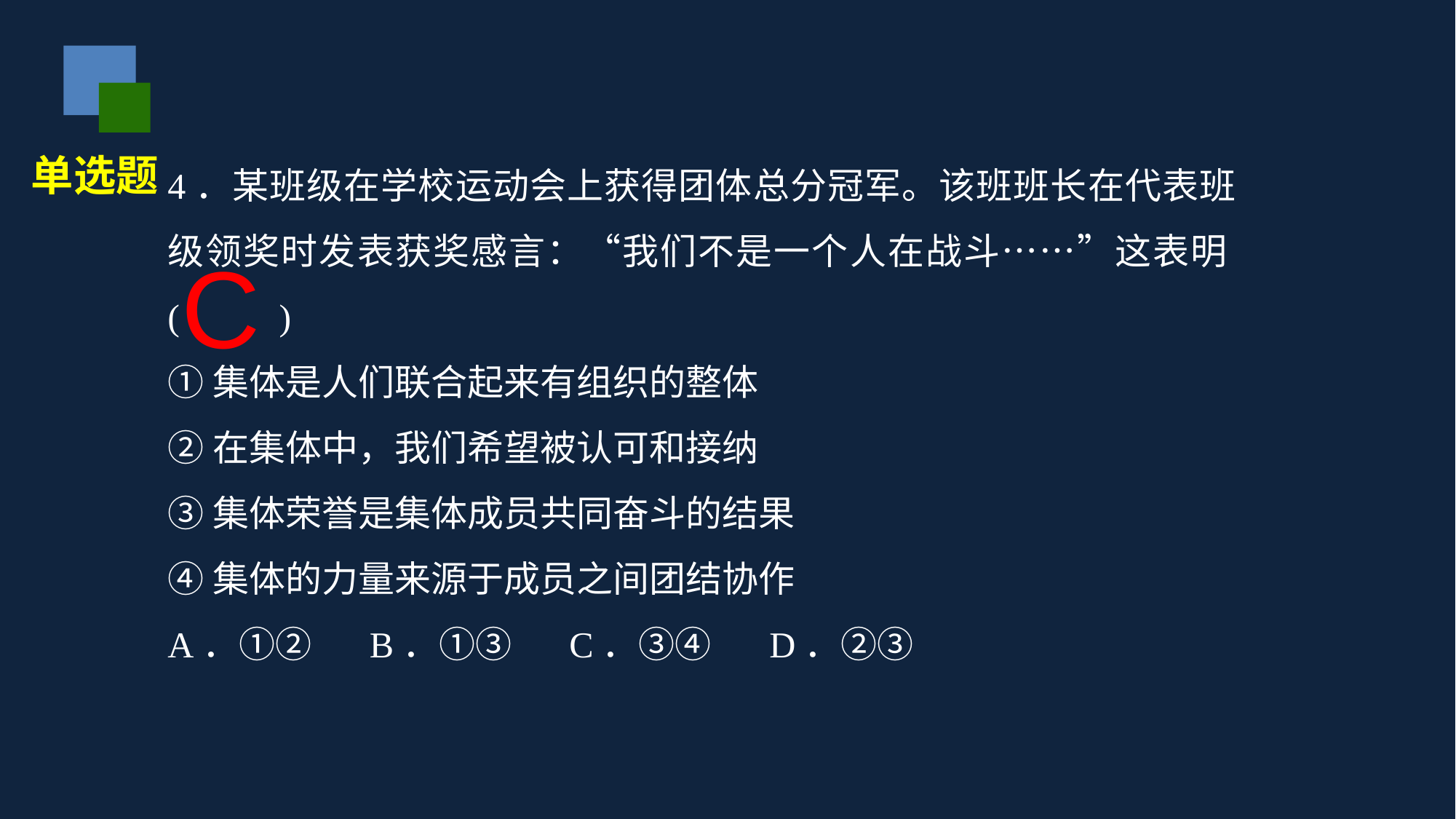

4．某班级在学校运动会上获得团体总分冠军。该班班长在代表班级领奖时发表获奖感言：“我们不是一个人在战斗……”这表明( 　　)
①集体是人们联合起来有组织的整体
②在集体中，我们希望被认可和接纳
③集体荣誉是集体成员共同奋斗的结果
④集体的力量来源于成员之间团结协作
A．①②      B．①③      C．③④      D．②③
单选题
C